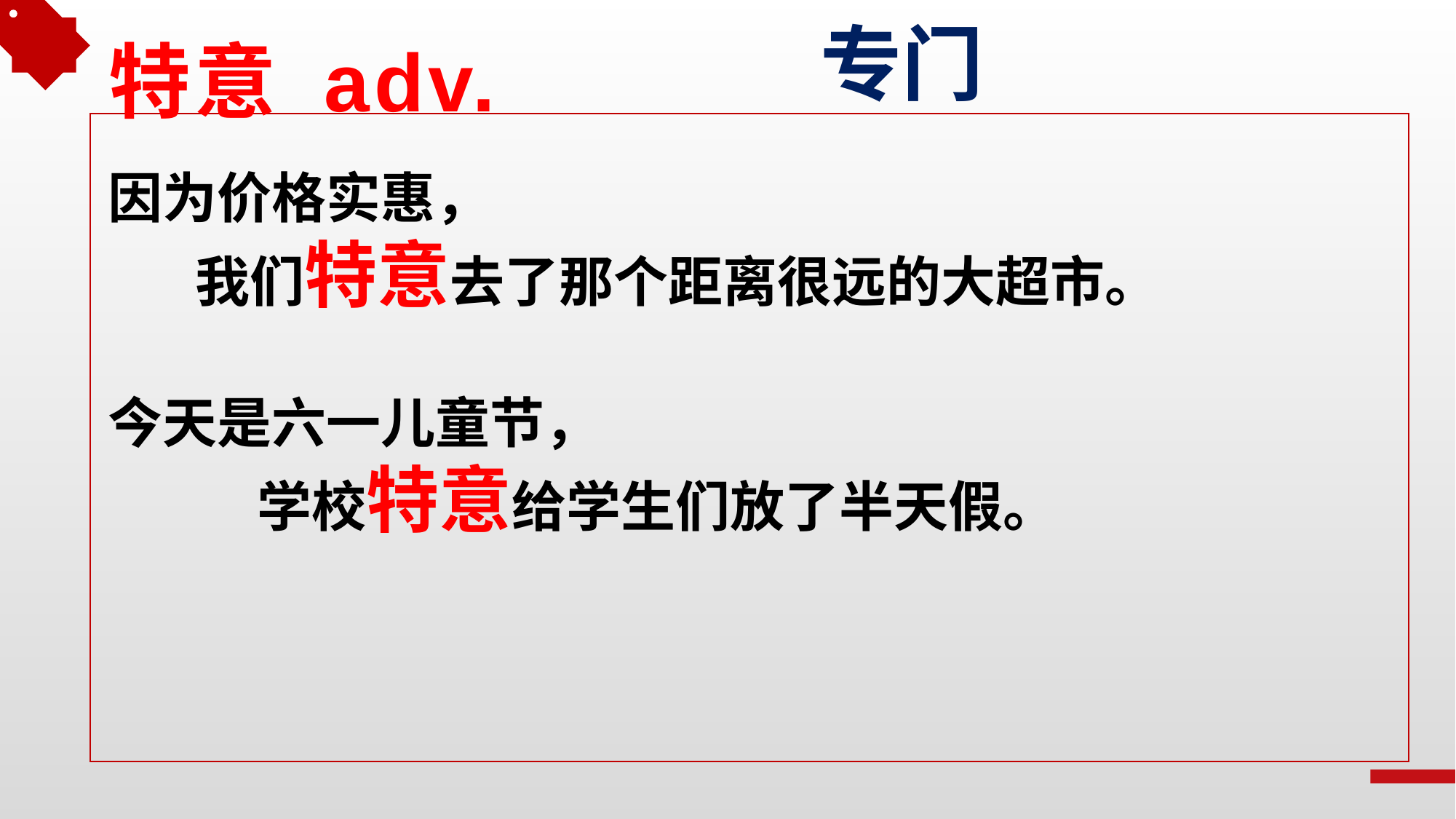

# 特意 adv.
专门

因为价格实惠，
      我们特意去了那个距离很远的大超市。
今天是六一儿童节，
           学校特意给学生们放了半天假。